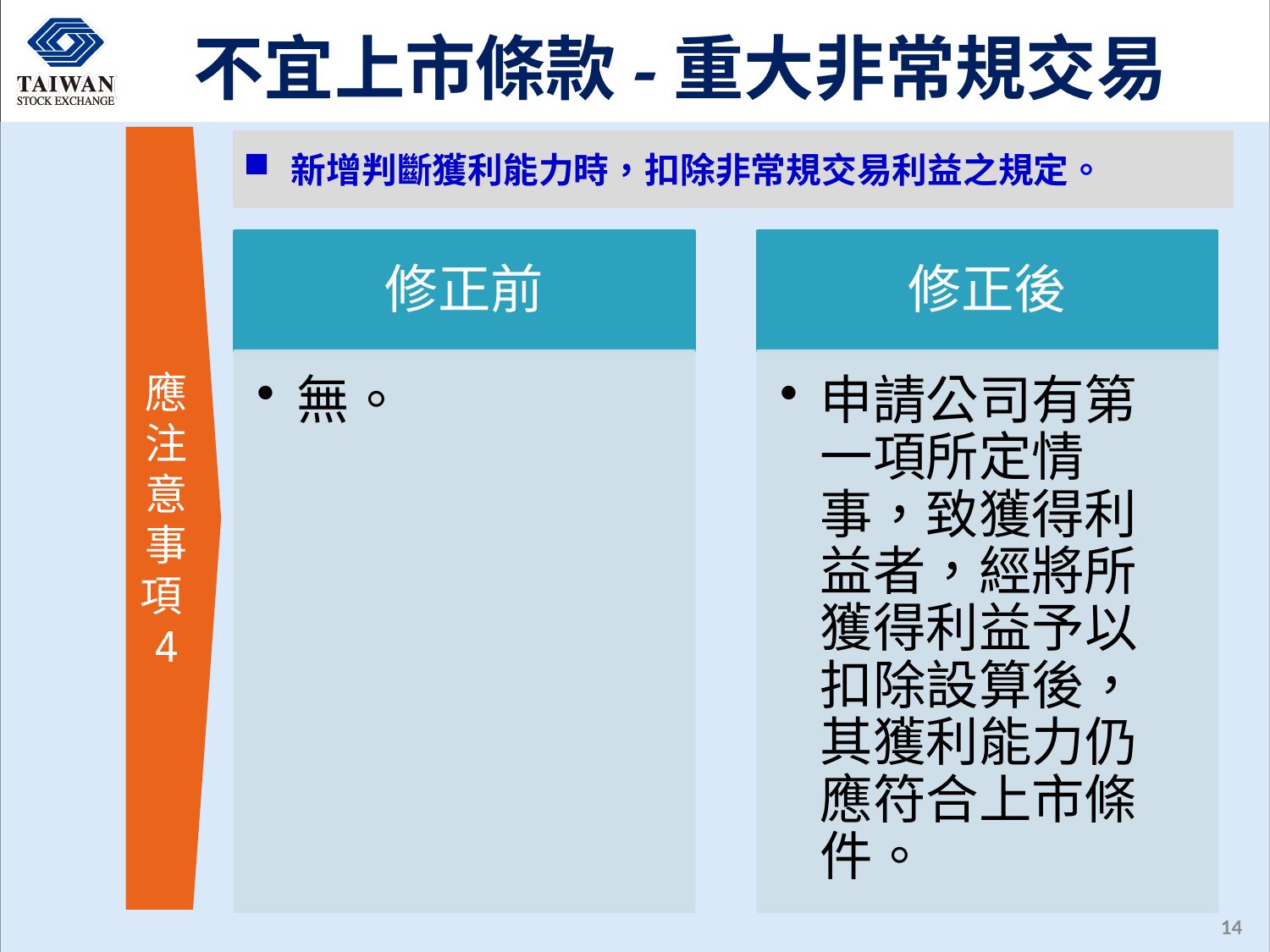

# 不宜上市條款-重大非常規交易
應注意事項4
新增判斷獲利能力時，扣除非常規交易利益之規定。
修正前
無。
修正後
申請公司有第一項所定情事，致獲得利益者，經將所獲得利益予以扣除設算後，其獲利能力仍應符合上市條件。
14